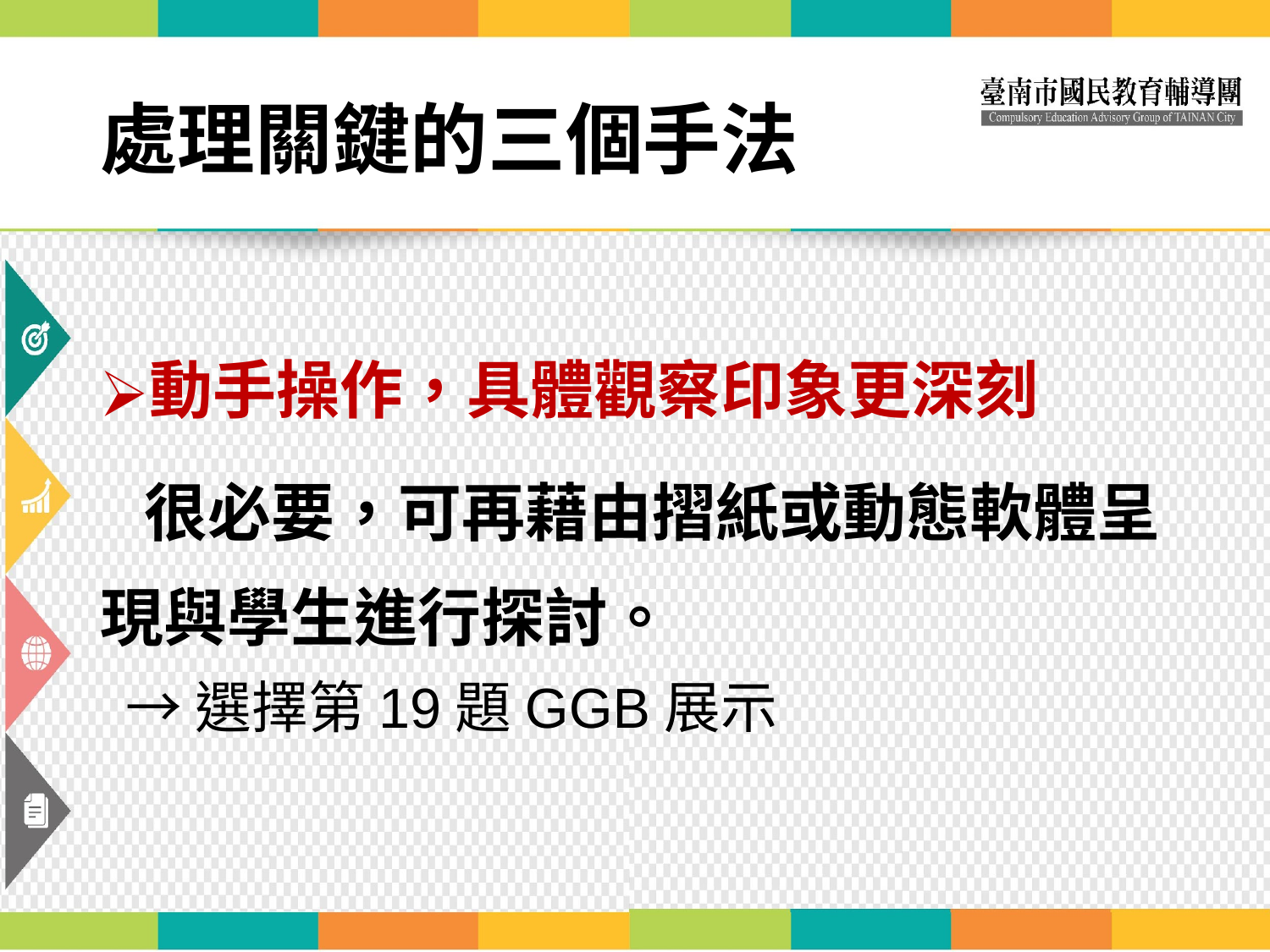

# 處理關鍵的三個手法
動手操作，具體觀察印象更深刻
  很必要，可再藉由摺紙或動態軟體呈現與學生進行探討。
  →選擇第19題GGB展示